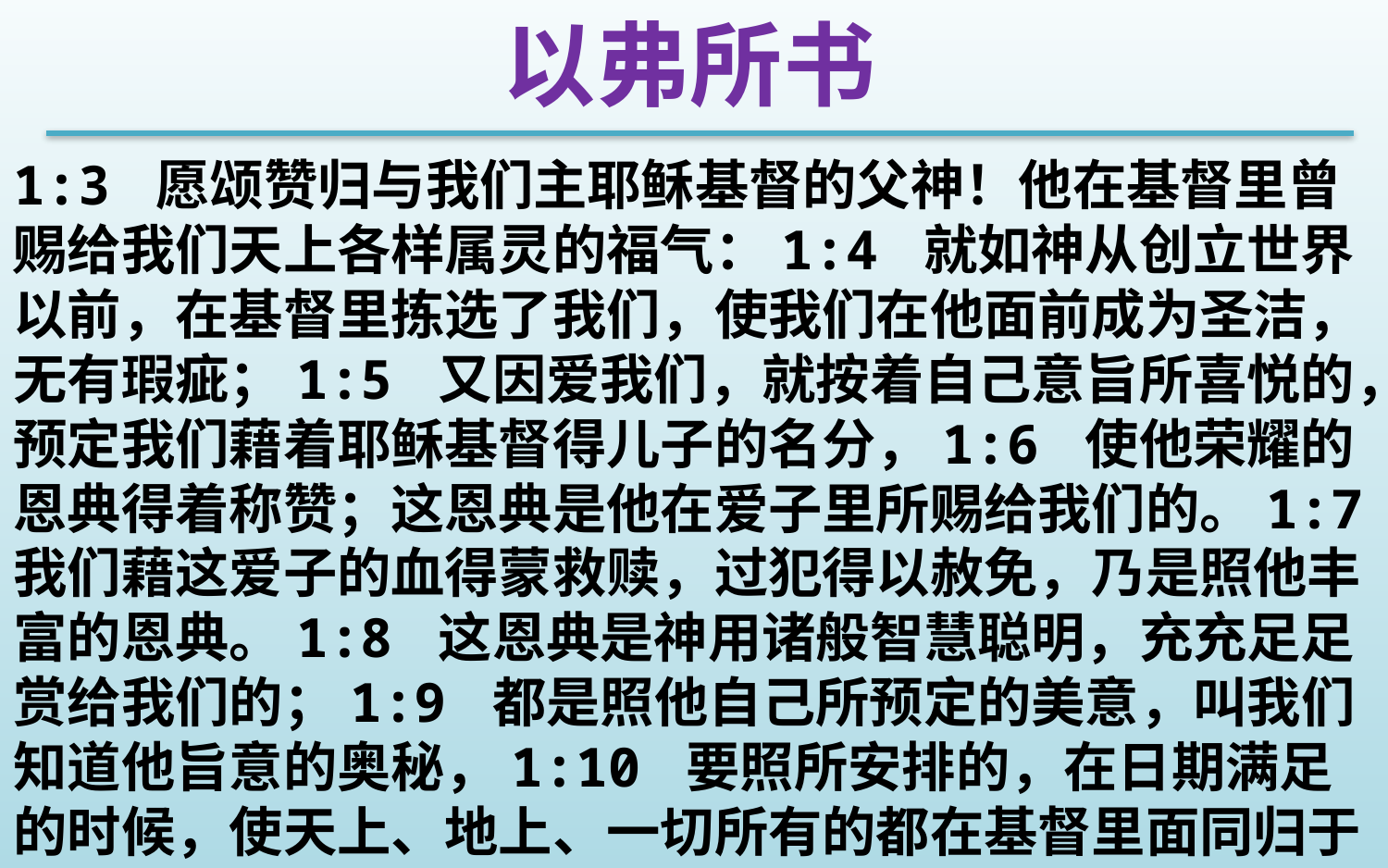

以弗所书
1:3 愿颂赞归与我们主耶稣基督的父神！他在基督里曾赐给我们天上各样属灵的福气：1:4 就如神从创立世界以前，在基督里拣选了我们，使我们在他面前成为圣洁，无有瑕疵；1:5 又因爱我们，就按着自己意旨所喜悦的，预定我们藉着耶稣基督得儿子的名分，1:6 使他荣耀的恩典得着称赞；这恩典是他在爱子里所赐给我们的。1:7 我们藉这爱子的血得蒙救赎，过犯得以赦免，乃是照他丰富的恩典。1:8 这恩典是神用诸般智慧聪明，充充足足赏给我们的；1:9 都是照他自己所预定的美意，叫我们知道他旨意的奥秘，1:10 要照所安排的，在日期满足的时候，使天上、地上、一切所有的都在基督里面同归于一。